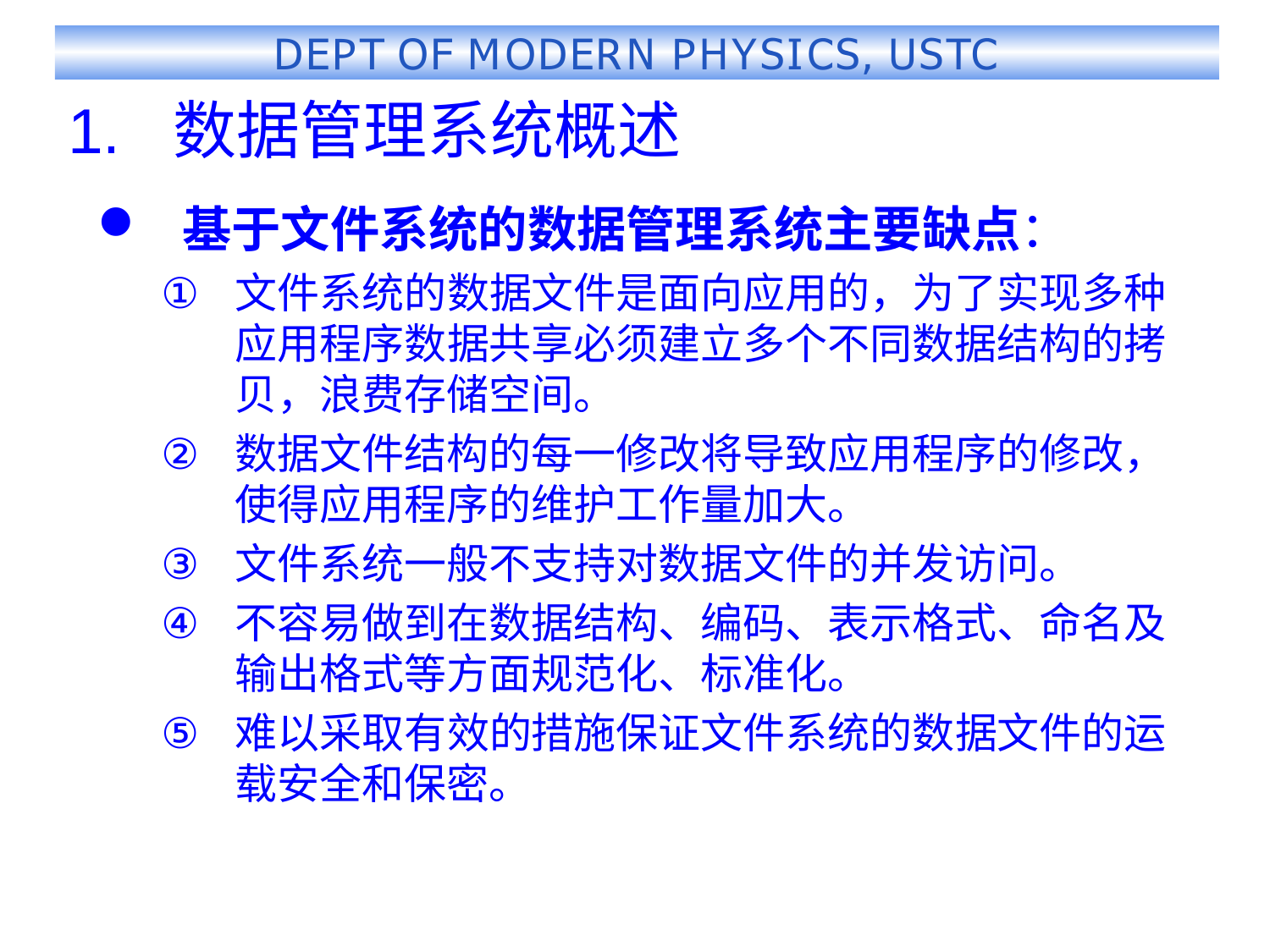

# 数据管理系统概述
基于文件系统的数据管理系统主要缺点：
文件系统的数据文件是面向应用的，为了实现多种应用程序数据共享必须建立多个不同数据结构的拷贝，浪费存储空间。
数据文件结构的每一修改将导致应用程序的修改，使得应用程序的维护工作量加大。
文件系统一般不支持对数据文件的并发访问。
不容易做到在数据结构、编码、表示格式、命名及输出格式等方面规范化、标准化。
难以采取有效的措施保证文件系统的数据文件的运载安全和保密。